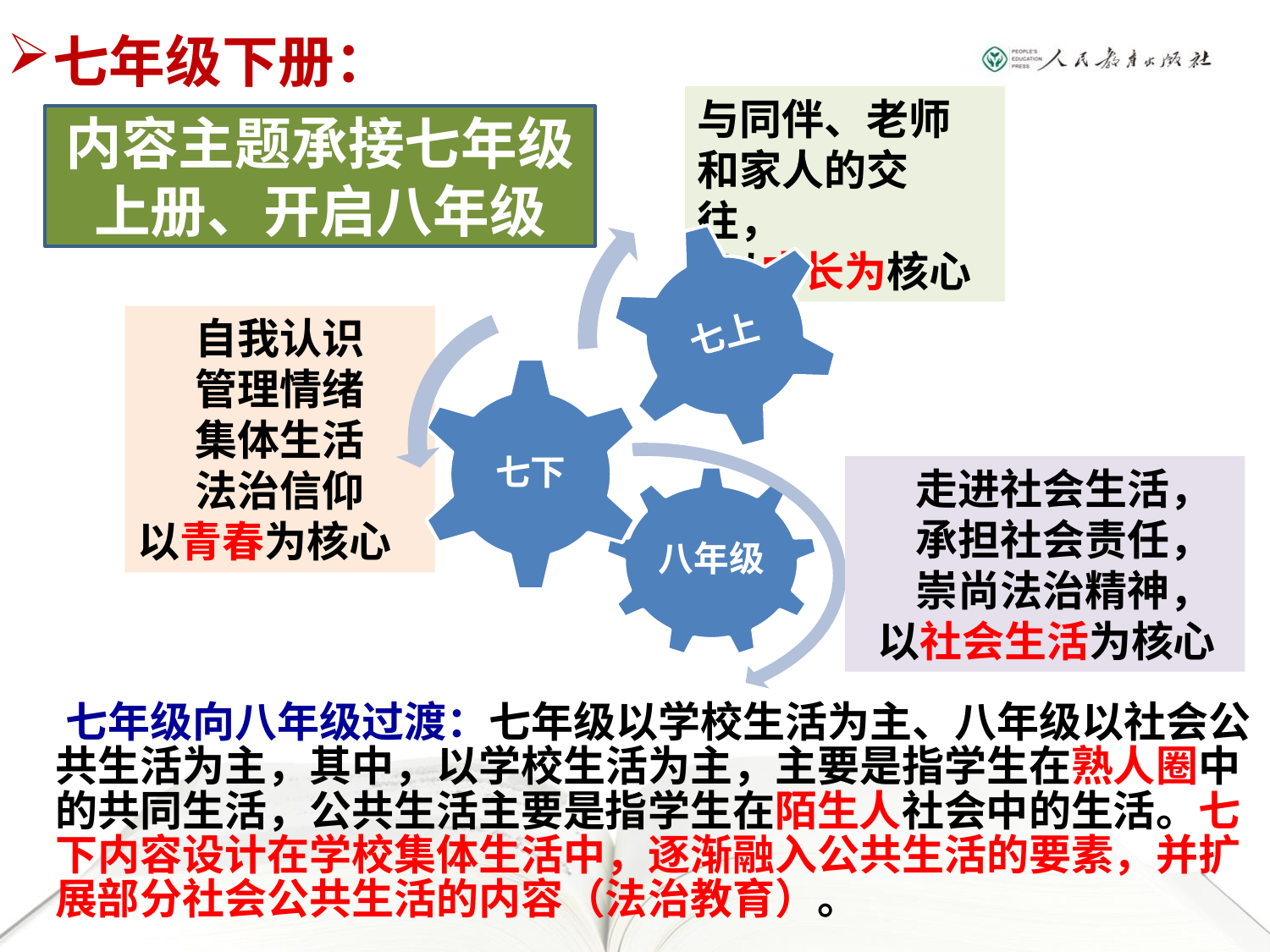

七年级下册：
与同伴、老师和家人的交往，
 以成长为核心
内容主题承接七年级上册、开启八年级
八年级
七下
七上
     自我认识
     管理情绪
     集体生活
     法治信仰
以青春为核心
     走进社会生活，
     承担社会责任，
     崇尚法治精神，
 以社会生活为核心
     七年级向八年级过渡：七年级以学校生活为主、八年级以社会公共生活为主，其中，以学校生活为主，主要是指学生在熟人圈中的共同生活，公共生活主要是指学生在陌生人社会中的生活。七下内容设计在学校集体生活中，逐渐融入公共生活的要素，并扩展部分社会公共生活的内容（法治教育）。